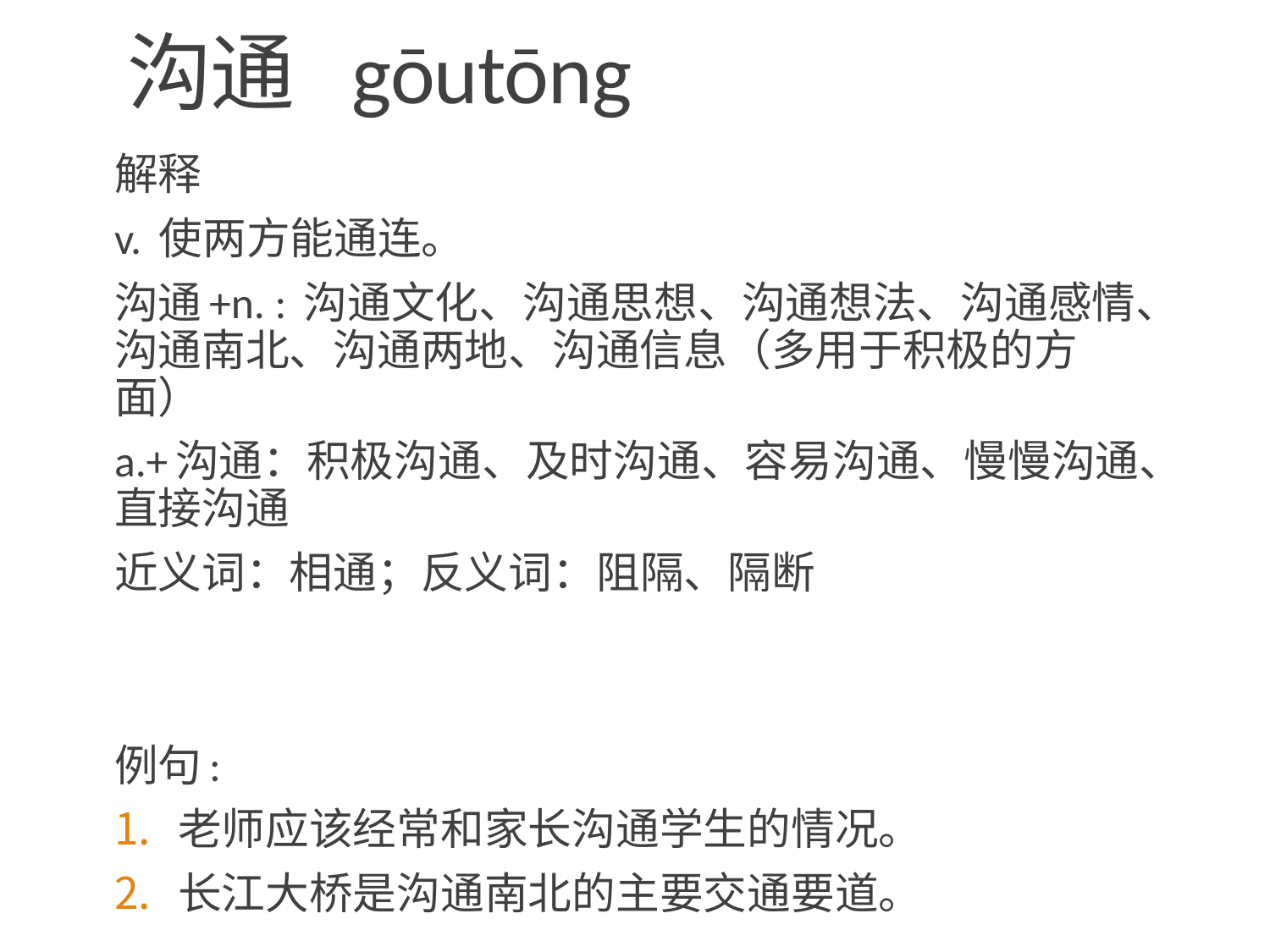

# 沟通  gōutōng
解释
v. 使两方能通连。
沟通+n. : 沟通文化、沟通思想、沟通想法、沟通感情、沟通南北、沟通两地、沟通信息（多用于积极的方面）
a.+沟通：积极沟通、及时沟通、容易沟通、慢慢沟通、直接沟通
近义词：相通；反义词：阻隔、隔断

例句:
老师应该经常和家长沟通学生的情况。
长江大桥是沟通南北的主要交通要道。